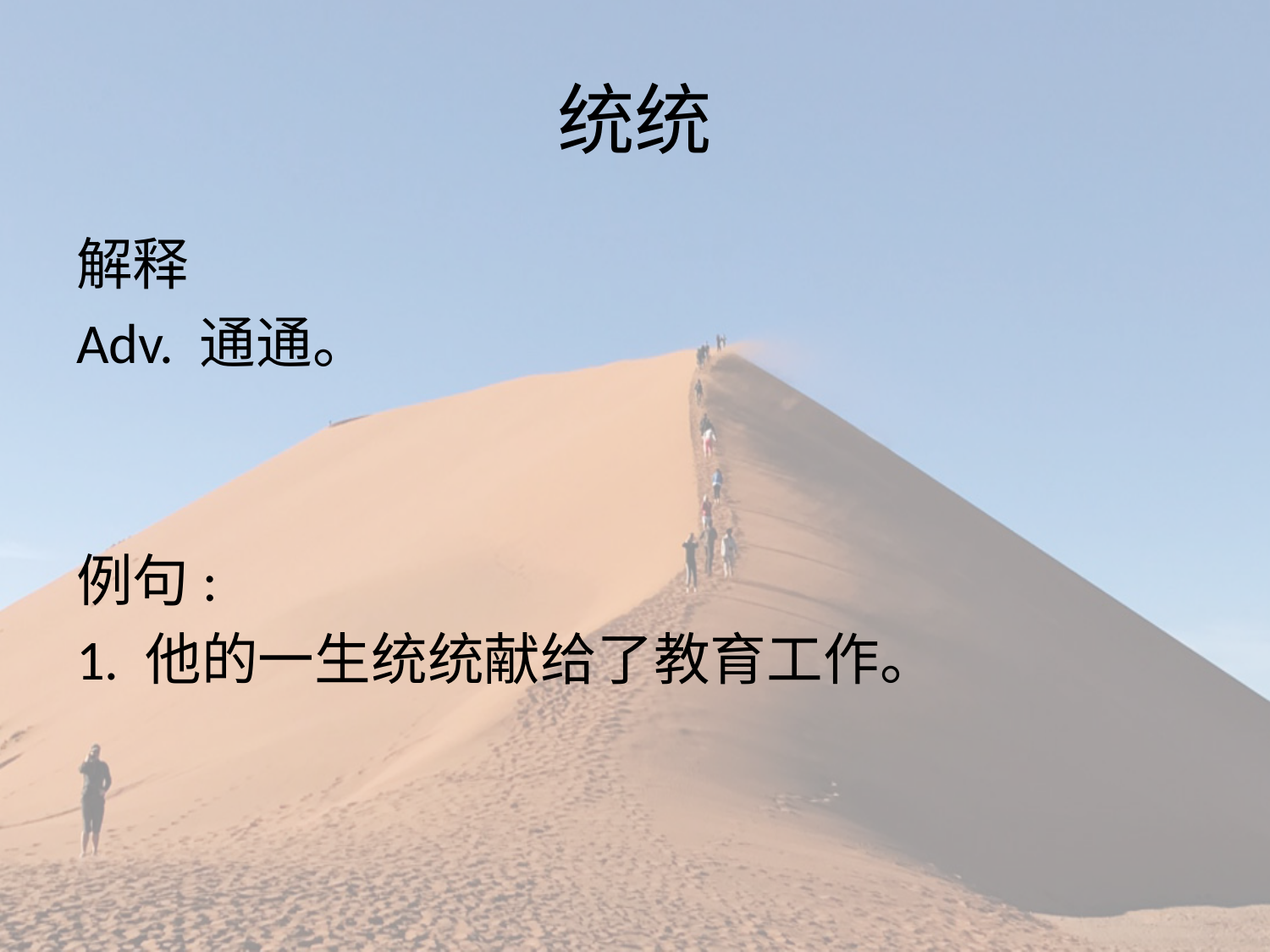

# 统统
解释
Adv. 通通。

例句:
1. 他的一生统统献给了教育工作。